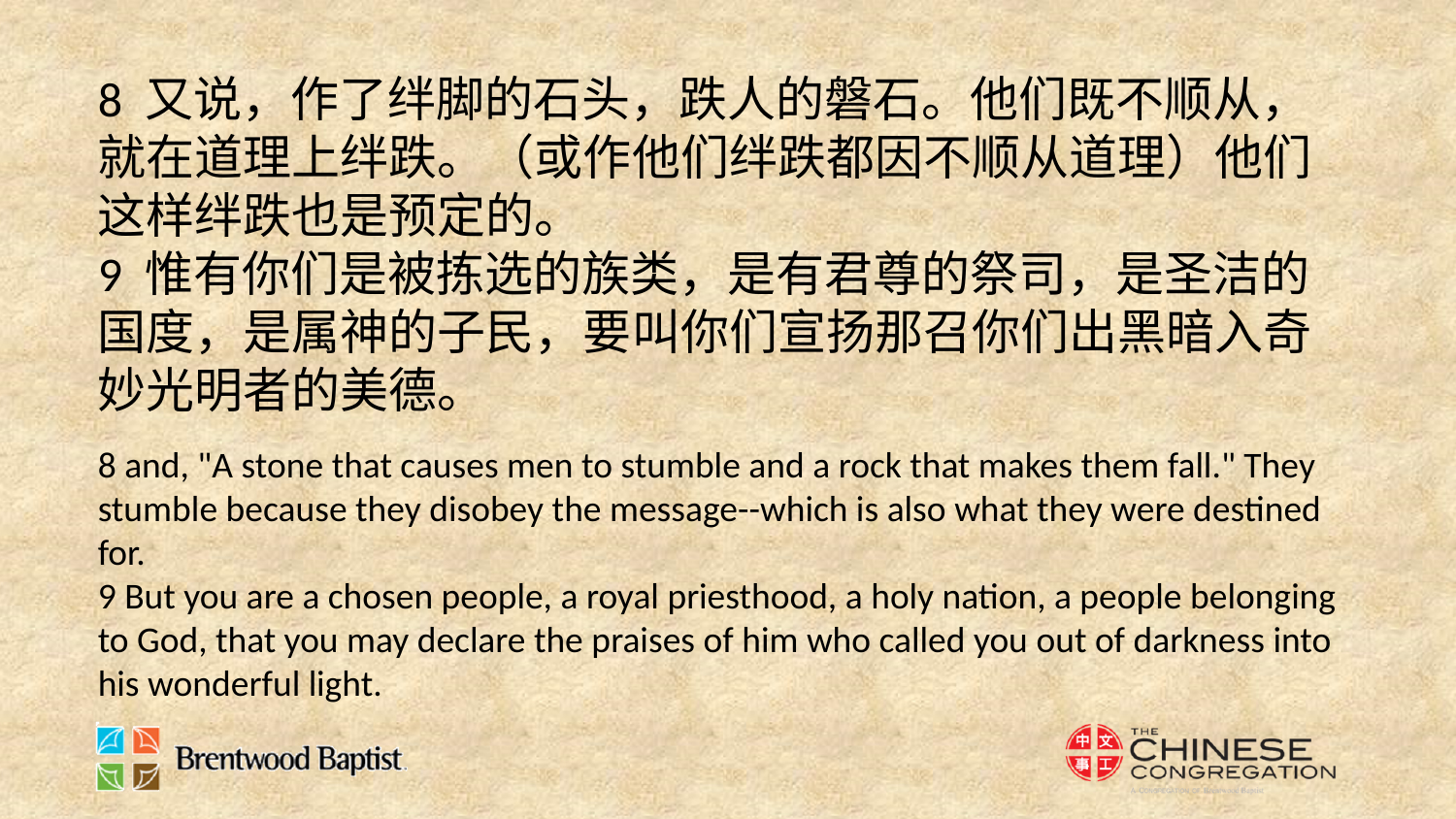

8 又说，作了绊脚的石头，跌人的磐石。他们既不顺从，就在道理上绊跌。（或作他们绊跌都因不顺从道理）他们这样绊跌也是预定的。
9 惟有你们是被拣选的族类，是有君尊的祭司，是圣洁的国度，是属神的子民，要叫你们宣扬那召你们出黑暗入奇妙光明者的美德。

8 and, "A stone that causes men to stumble and a rock that makes them fall." They stumble because they disobey the message--which is also what they were destined for.
9 But you are a chosen people, a royal priesthood, a holy nation, a people belonging to God, that you may declare the praises of him who called you out of darkness into his wonderful light.